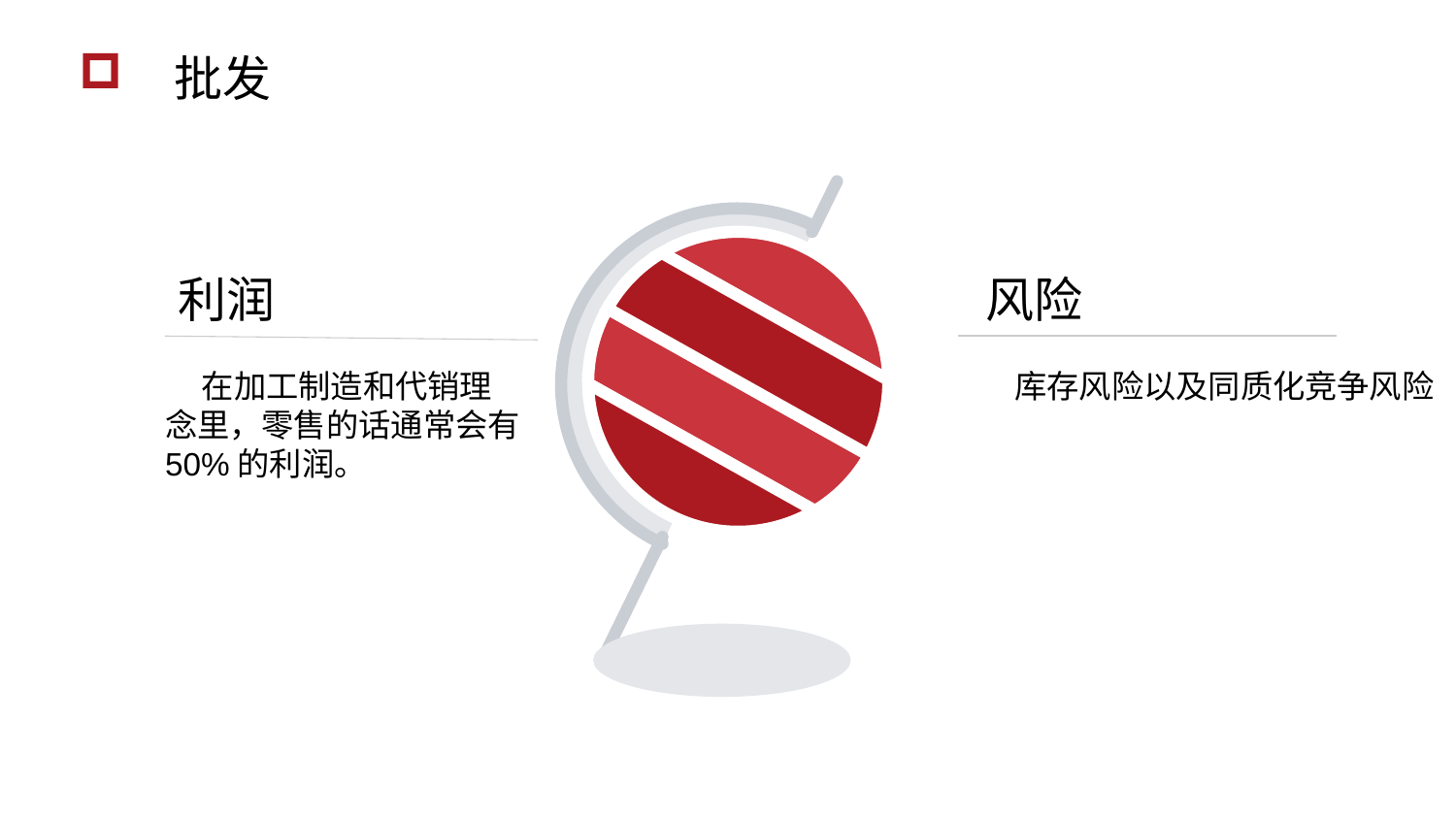

批发

利润
    在加工制造和代销理
念里，零售的话通常会有
50%的利润。
风险
	库存风险以及同质化竞争风险